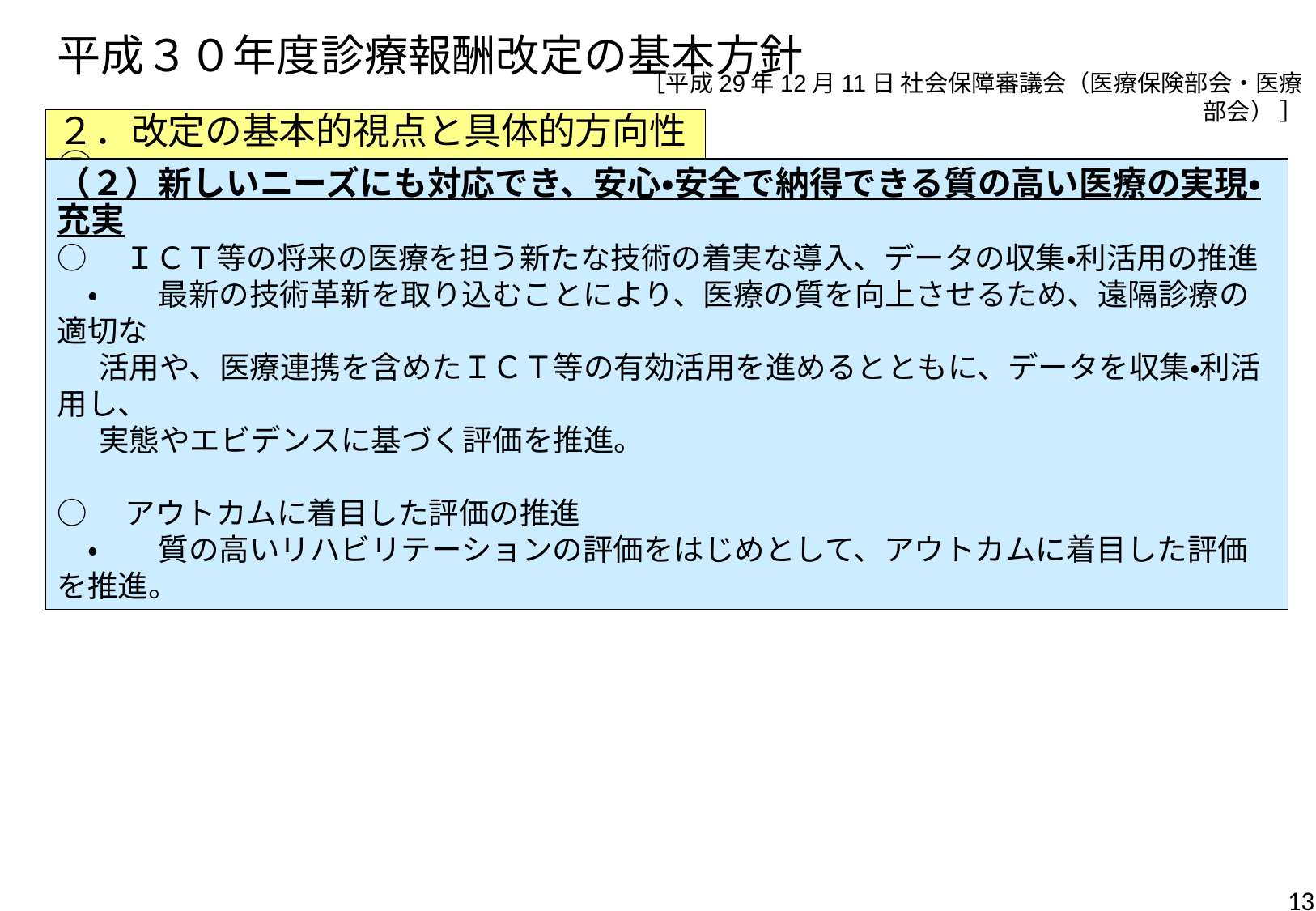

# 平成３０年度診療報酬改定の基本方針
［平成29年12月11日 社会保障審議会（医療保険部会・医療部会） ］
２．改定の基本的視点と具体的方向性⑤
（２）新しいニーズにも対応でき、安心・安全で納得できる質の高い医療の実現・充実
○　ＩＣＴ等の将来の医療を担う新たな技術の着実な導入、データの収集・利活用の推進
　・　　最新の技術革新を取り込むことにより、医療の質を向上させるため、遠隔診療の適切な
     活用や、医療連携を含めたＩＣＴ等の有効活用を進めるとともに、データを収集・利活用し、
     実態やエビデンスに基づく評価を推進。

○　アウトカムに着目した評価の推進
　・　　質の高いリハビリテーションの評価をはじめとして、アウトカムに着目した評価を推進。
13